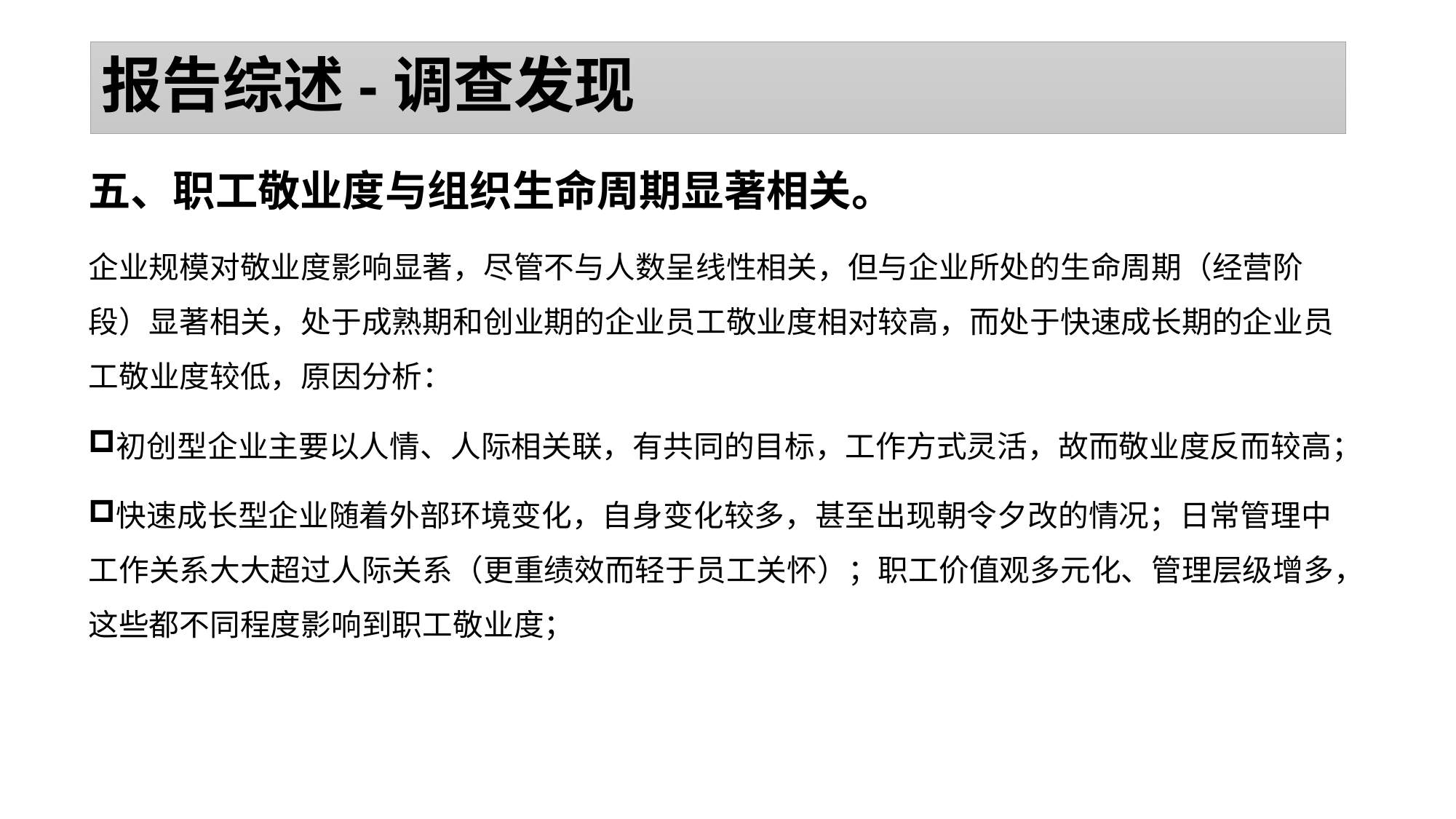

# 报告综述-调查发现
五、职工敬业度与组织生命周期显著相关。
企业规模对敬业度影响显著，尽管不与人数呈线性相关，但与企业所处的生命周期（经营阶段）显著相关，处于成熟期和创业期的企业员工敬业度相对较高，而处于快速成长期的企业员工敬业度较低，原因分析：
初创型企业主要以人情、人际相关联，有共同的目标，工作方式灵活，故而敬业度反而较高；
快速成长型企业随着外部环境变化，自身变化较多，甚至出现朝令夕改的情况；日常管理中工作关系大大超过人际关系（更重绩效而轻于员工关怀）；职工价值观多元化、管理层级增多，这些都不同程度影响到职工敬业度；